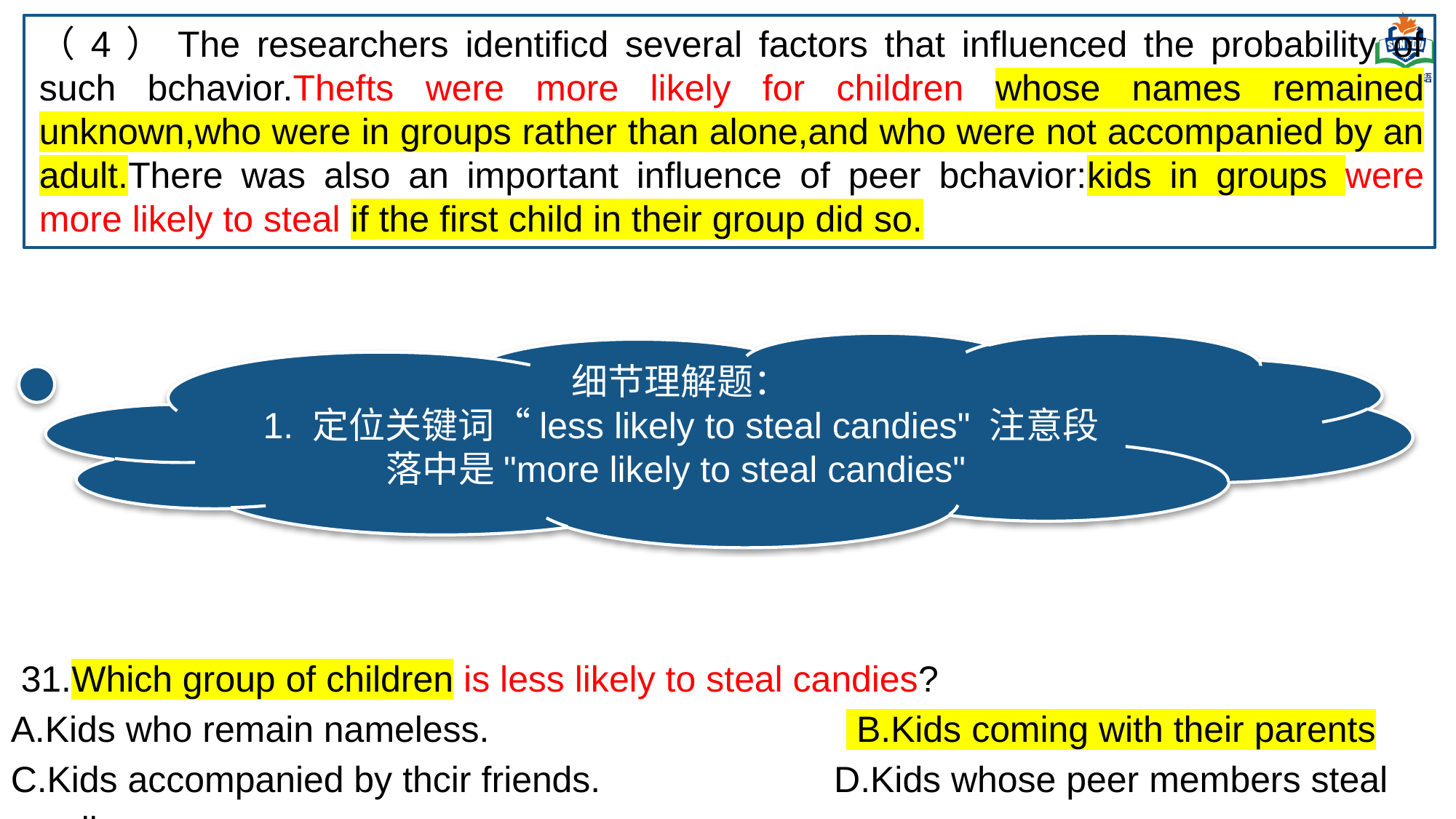

（4）The researchers identificd several factors that influenced the probability of such bchavior.Thefts were more likely for children whose names remained unknown,who were in groups rather than alone,and who were not accompanied by an adult.There was also an important influence of peer bchavior:kids in groups were more likely to steal if the first child in their group did so.

细节理解题：
1. 定位关键词“less likely to steal candies" 注意段落中是"more likely to steal candies"

 31.Which group of children is less likely to steal candies?
A.Kids who remain nameless.                                    B.Kids coming with their parents
C.Kids accompanied by thcir friends.                       D.Kids whose peer members steal candies.